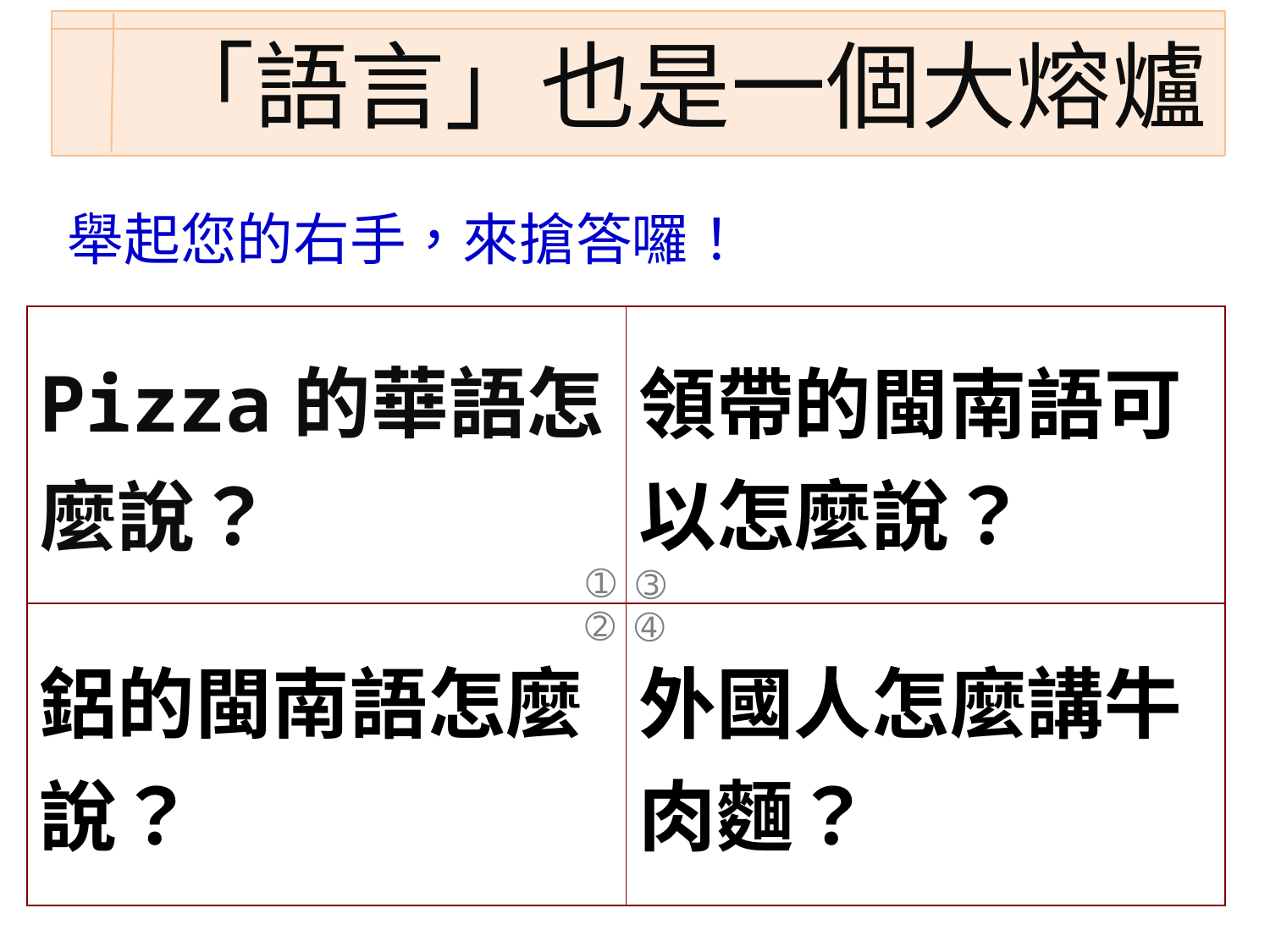

「語言」也是一個大熔爐
舉起您的右手，來搶答囉！
披　薩

| Pizza的華語怎麼說？ | 領帶的閩南語可以怎麼說？ |
| --- | --- |
| 鋁的閩南語怎麼說？ | 外國人怎麼講牛肉麵？ |
ne33 kut5 tai51
→日語ネクタイ(nekutai)
niá tuà
→時間久了，大家也可以
  接受直翻
➀
➂
➁
➃
 a33 lu55 mih3
 →日語アルミ(arumi)
 →英文aluminum
beef noodles／
beef noodle soup
niu rou mian